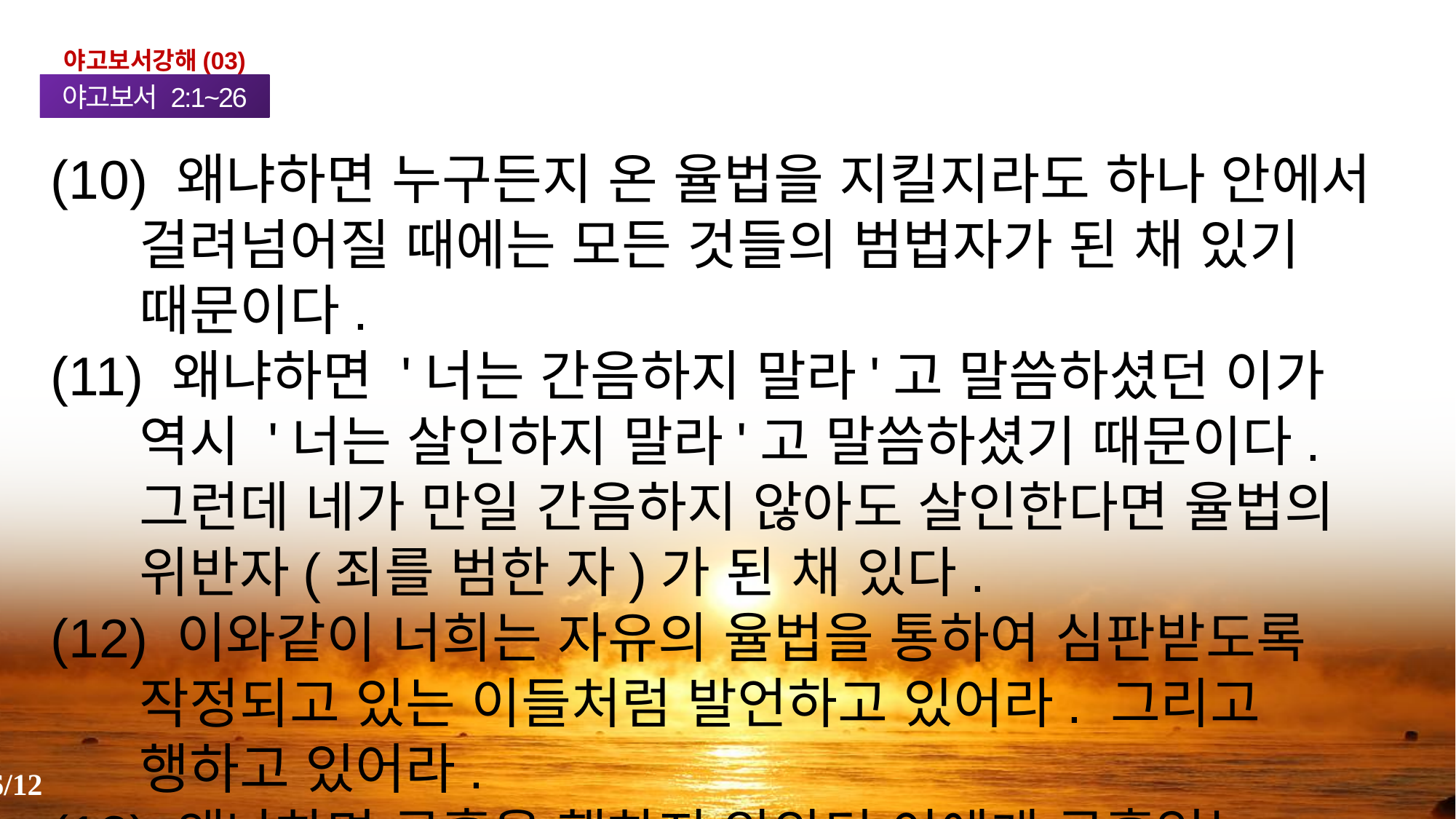

야고보서강해(03)
야고보서 2:1~26

(10) 왜냐하면 누구든지 온 율법을 지킬지라도 하나 안에서 걸려넘어질 때에는 모든 것들의 범법자가 된 채 있기 때문이다.
(11) 왜냐하면 '너는 간음하지 말라'고 말씀하셨던 이가 역시 '너는 살인하지 말라'고 말씀하셨기 때문이다. 그런데 네가 만일 간음하지 않아도 살인한다면 율법의 위반자(죄를 범한 자)가 된 채 있다.
(12) 이와같이 너희는 자유의 율법을 통하여 심판받도록 작정되고 있는 이들처럼 발언하고 있어라. 그리고 행하고 있어라.
(13) 왜냐하면 긍휼을 행하지 않았던 이에게 긍휼없는 심판이 있기 때문이다. 긍휼은 심판에게 자랑한다.